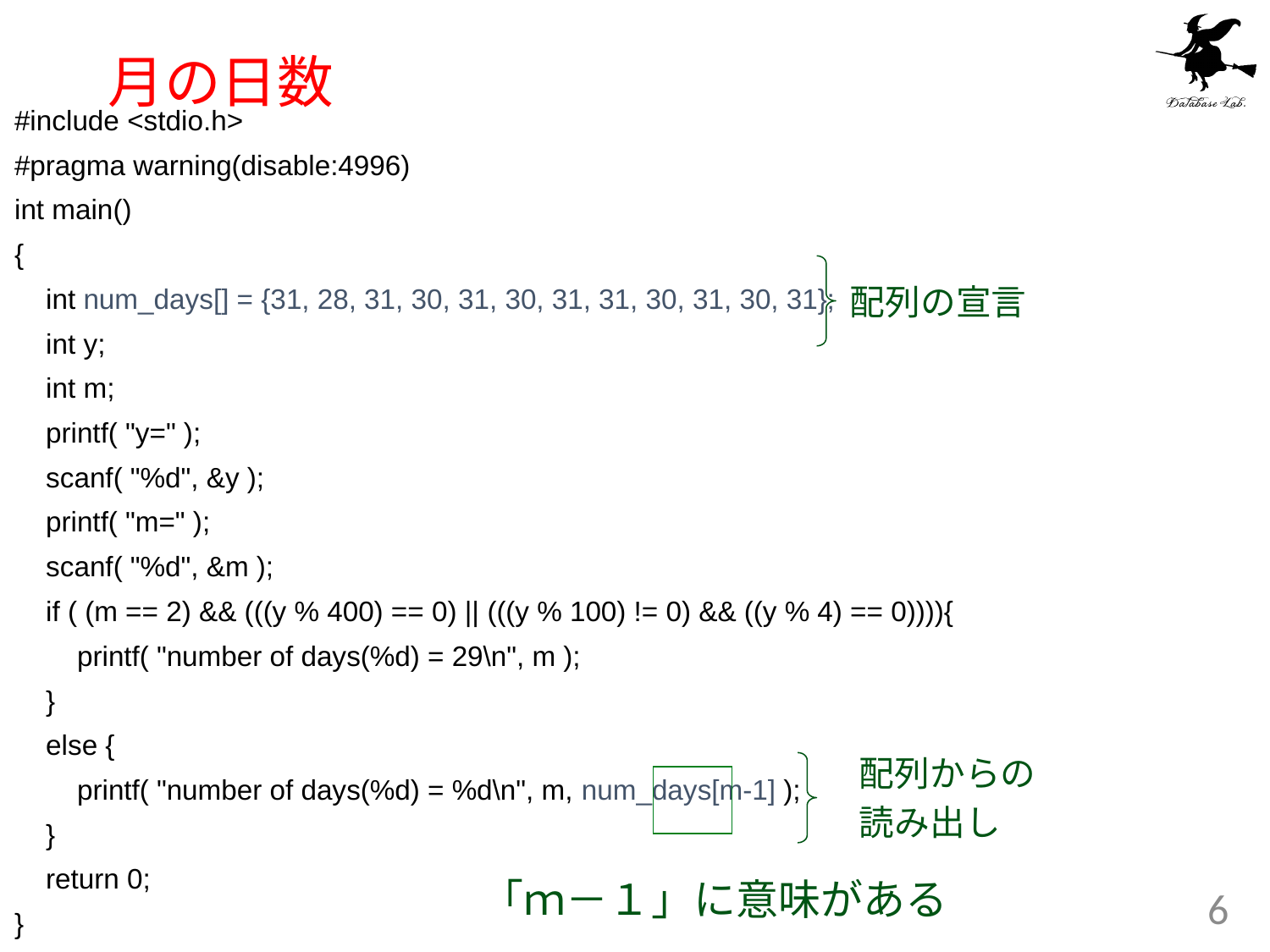

# 月の日数
#include <stdio.h>
#pragma warning(disable:4996)
int main()
{
    int num_days[] = {31, 28, 31, 30, 31, 30, 31, 31, 30, 31, 30, 31};
    int y;
    int m;
    printf( "y=" );
    scanf( "%d", &y );
    printf( "m=" );
    scanf( "%d", &m );
    if ( (m == 2) && (((y % 400) == 0) || (((y % 100) != 0) && ((y % 4) == 0)))){
        printf( "number of days(%d) = 29\n", m );
    }
    else {
        printf( "number of days(%d) = %d\n", m, num_days[m-1] );
    }
    return 0;
}

配列の宣言
配列からの
読み出し

「ｍ－１」に意味がある
6